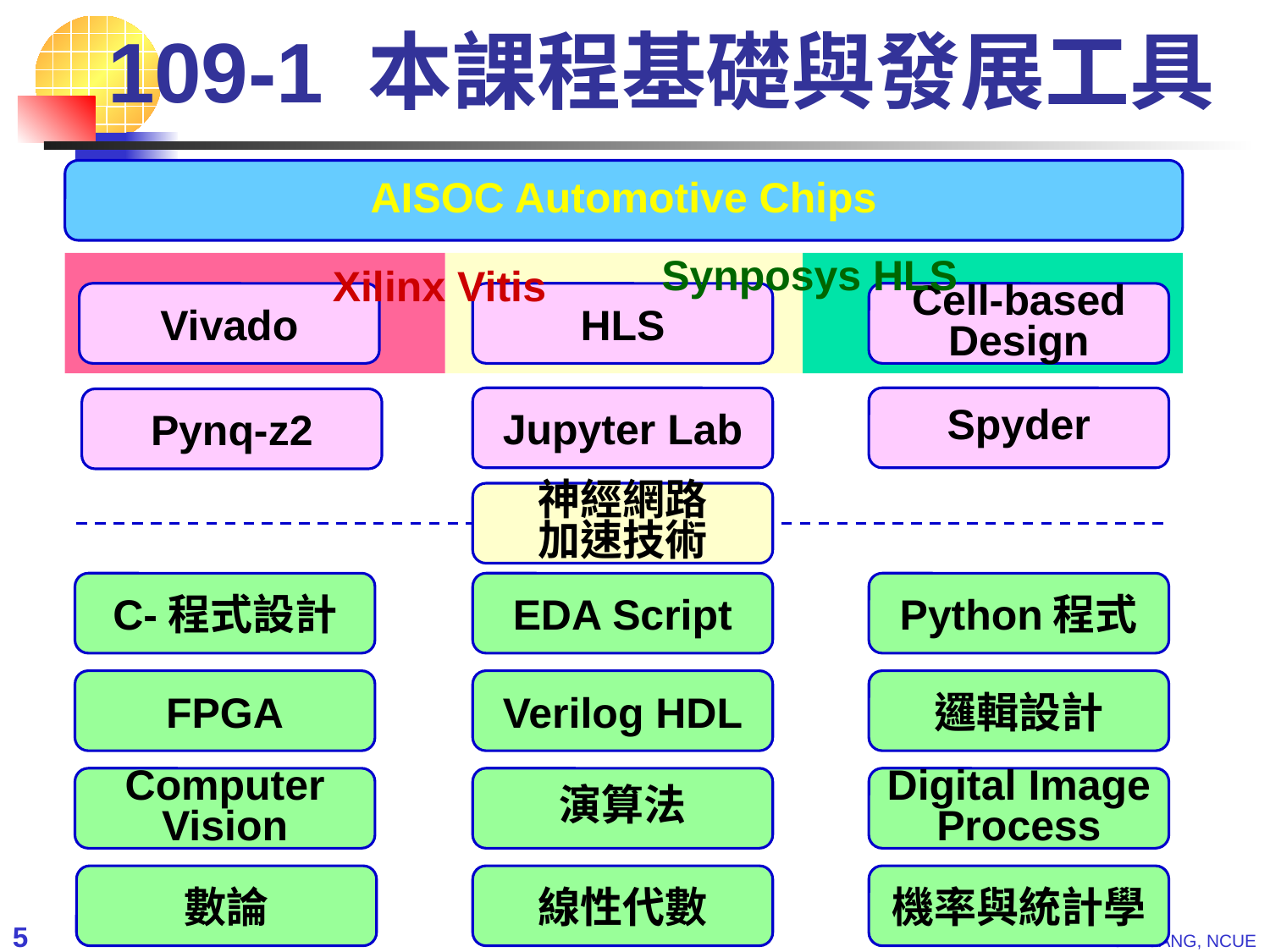

109-1 本課程基礎與發展工具
AISOC Automotive Chips
Synposys HLS

Xilinx Vitis
Vivado
HLS
Cell-based
Design
Jupyter Lab
Spyder
Pynq-z2
神經網路
加速技術
C-程式設計
EDA Script
Python程式
FPGA
Verilog HDL
邏輯設計
Computer
Vision
演算法
Digital Image
Process
數論
線性代數
機率與統計學